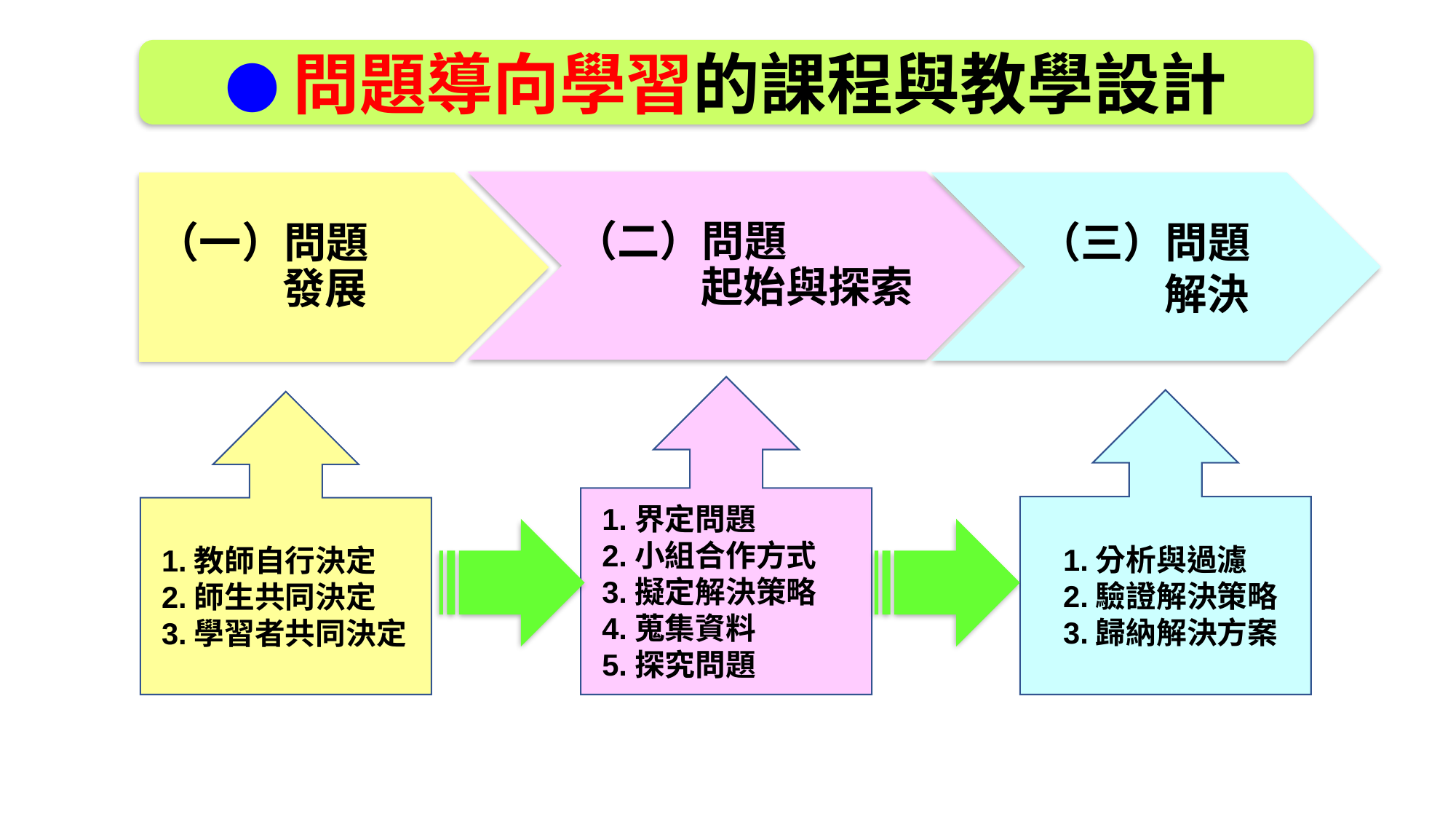

●問題導向學習的課程與教學設計
（一）問題
            發展
（二）問題
            起始與探索
（三）問題
            解決
1.界定問題
2.小組合作方式
3.擬定解決策略
4.蒐集資料
5.探究問題
1.分析與過濾
2.驗證解決策略
3.歸納解決方案
1.教師自行決定
2.師生共同決定
3.學習者共同決定